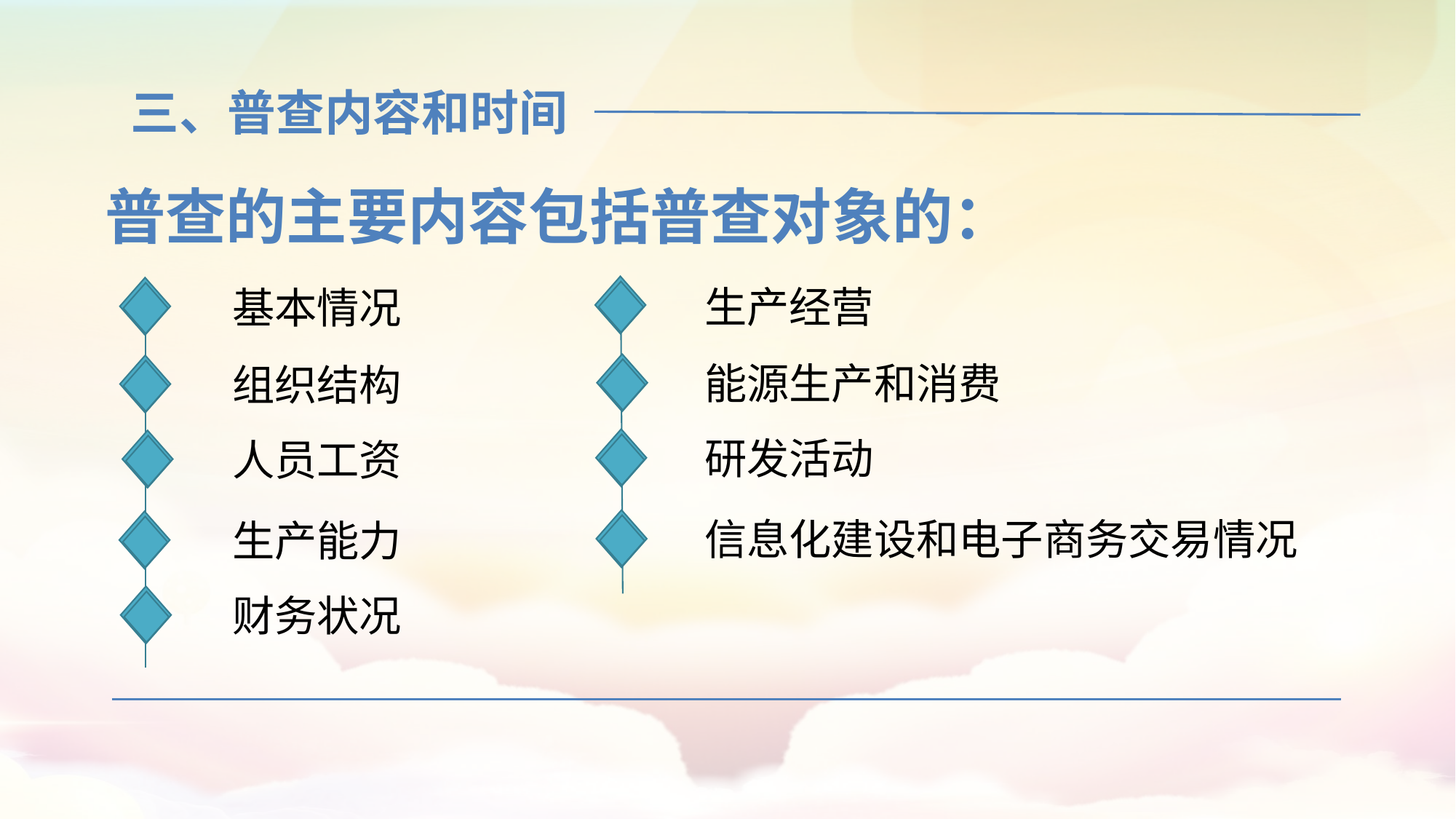

三、普查内容和时间
普查的主要内容包括普查对象的：
生产经营
基本情况

能源生产和消费
组织结构

研发活动
人员工资

信息化建设和电子商务交易情况
生产能力

财务状况